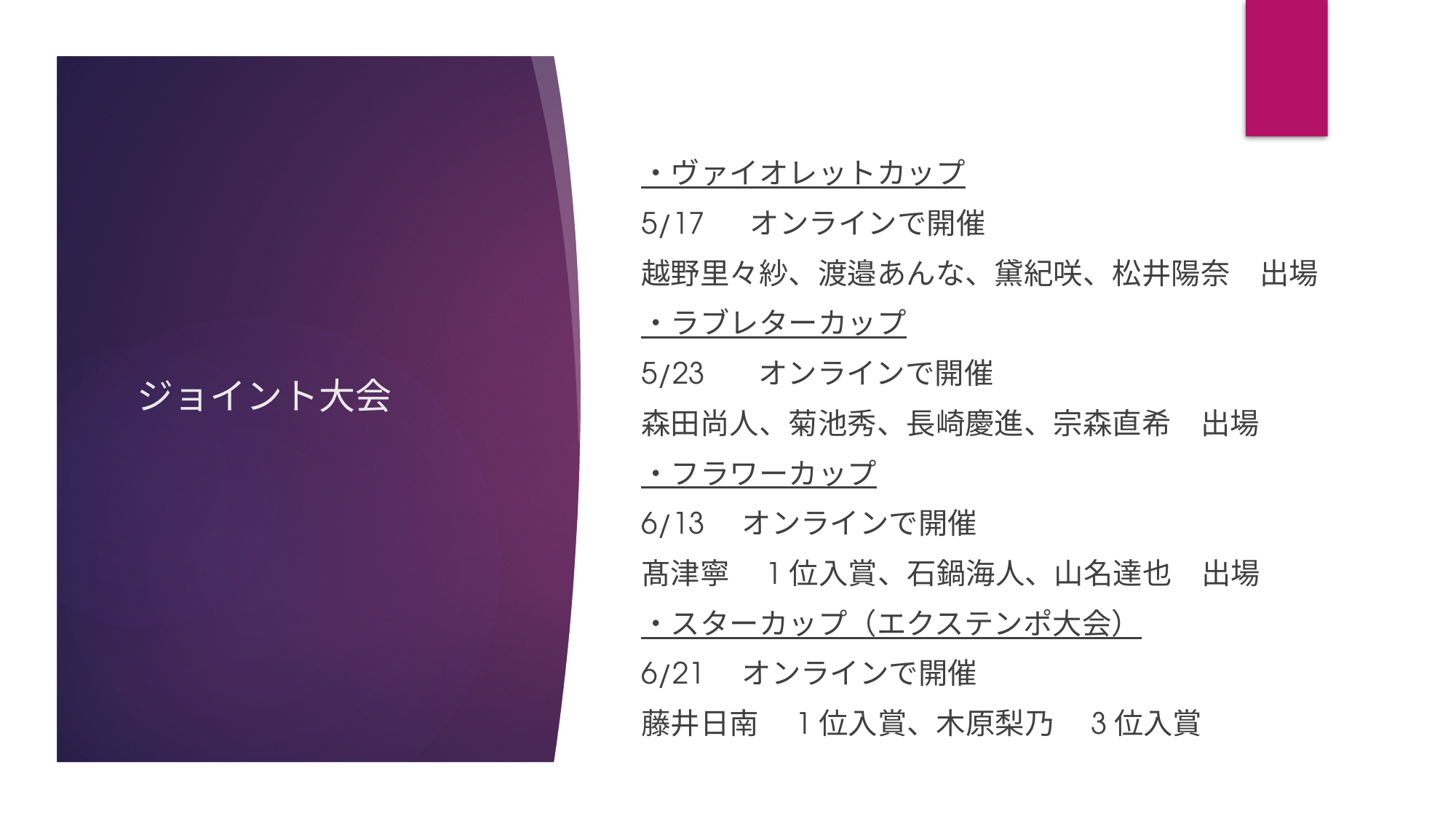

・ヴァイオレットカップ
5/17 　オンラインで開催
越野里々紗、渡邉あんな、黛紀咲、松井陽奈　出場
・ラブレターカップ
5/23  　オンラインで開催
森田尚人、菊池秀、長崎慶進、宗森直希　出場
・フラワーカップ
6/13　オンラインで開催
髙津寧　1位入賞、石鍋海人、山名達也　出場
・スターカップ（エクステンポ大会）
6/21　オンラインで開催
藤井日南　1位入賞、木原梨乃　3位入賞

# ジョイント大会